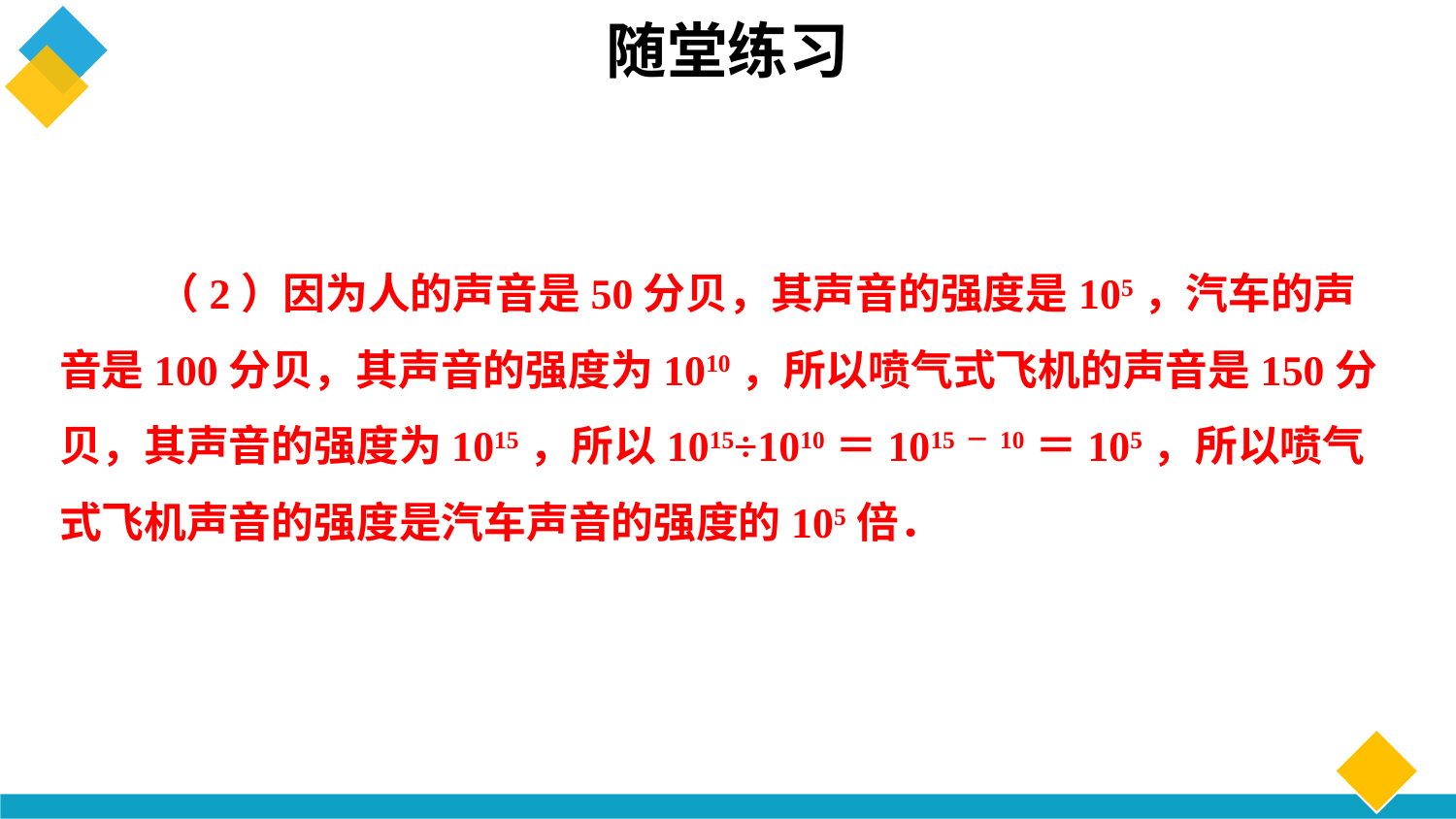

# 随堂练习
（2）因为人的声音是50分贝，其声音的强度是105，汽车的声音是100分贝，其声音的强度为1010，所以喷气式飞机的声音是150分贝，其声音的强度为1015，所以1015÷1010＝1015－10＝105，所以喷气式飞机声音的强度是汽车声音的强度的105倍．